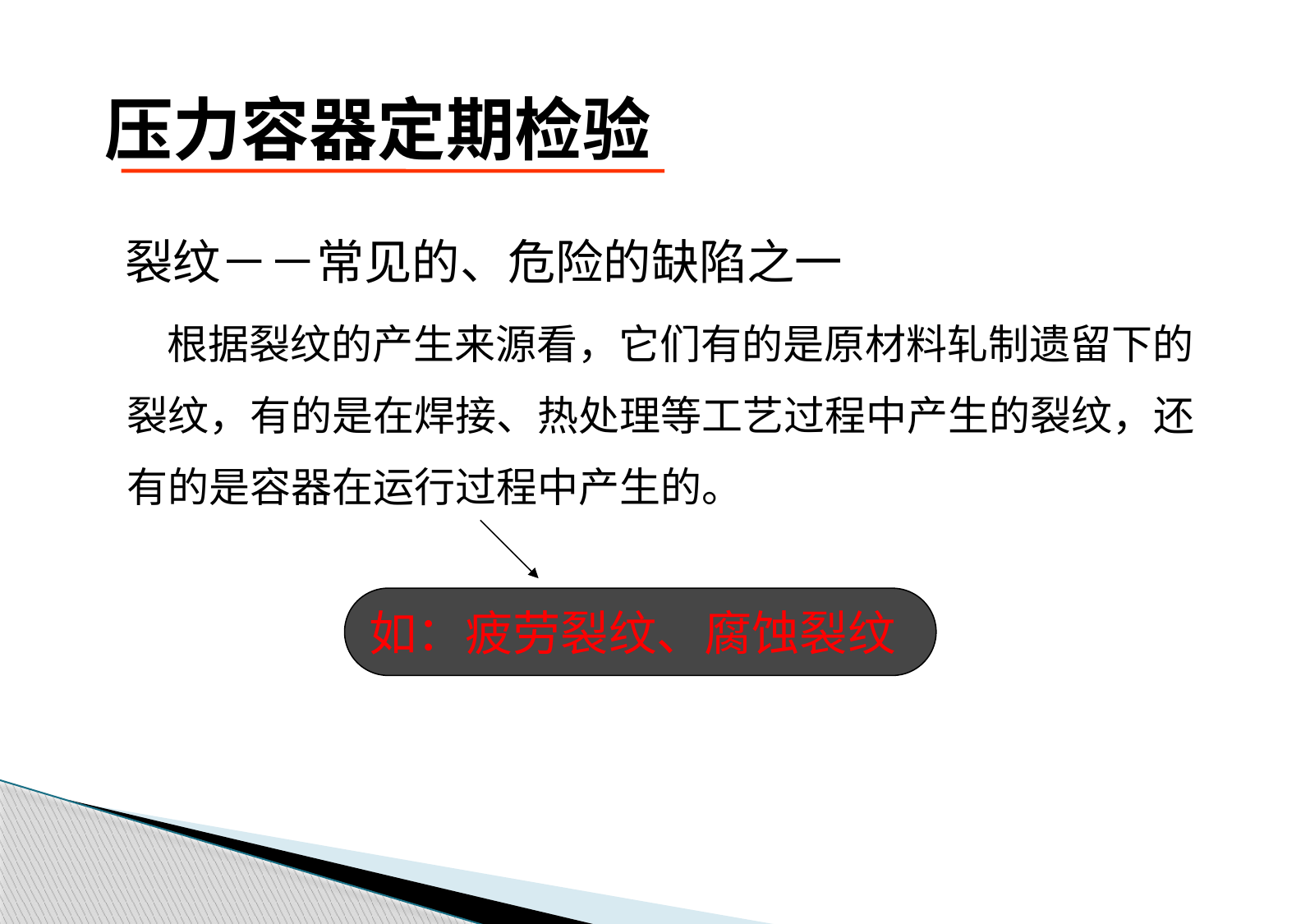

# 压力容器定期检验

  裂纹－－常见的、危险的缺陷之一
       根据裂纹的产生来源看，它们有的是原材料轧制遗留下的裂纹，有的是在焊接、热处理等工艺过程中产生的裂纹，还有的是容器在运行过程中产生的。

如：疲劳裂纹、腐蚀裂纹